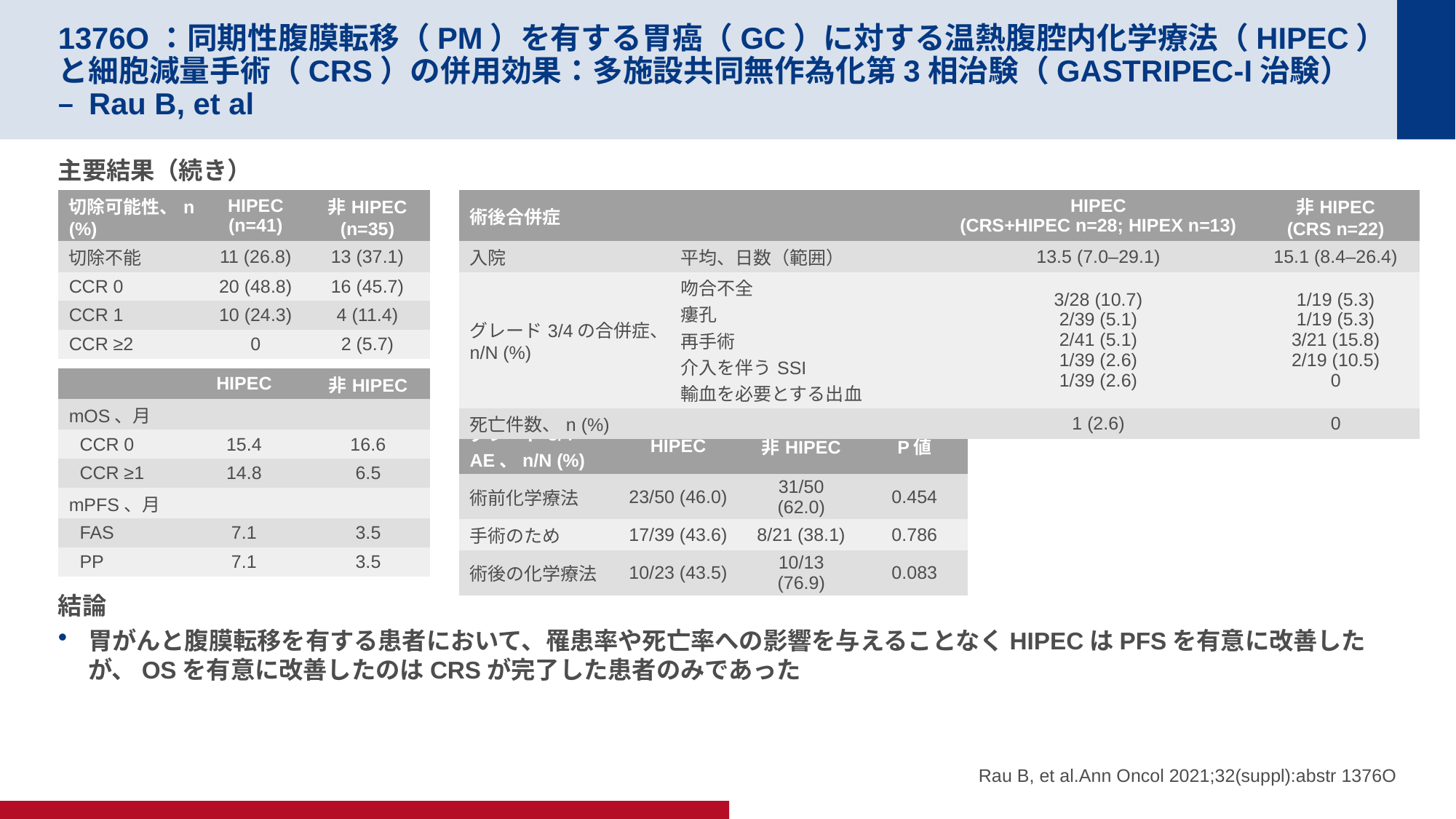

# 1376O：同期性腹膜転移（PM）を有する胃癌（GC）に対する温熱腹腔内化学療法（HIPEC）と細胞減量手術（CRS）の併用効果：多施設共同無作為化第3相治験（GASTRIPEC-I治験） – Rau B, et al
主要結果（続き）
結論
胃がんと腹膜転移を有する患者において、罹患率や死亡率への影響を与えることなくHIPECはPFSを有意に改善したが、OSを有意に改善したのはCRSが完了した患者のみであった
| 切除可能性、n (%) | HIPEC (n=41) | 非HIPEC (n=35) |
| --- | --- | --- |
| 切除不能 | 11 (26.8) | 13 (37.1) |
| CCR 0 | 20 (48.8) | 16 (45.7) |
| CCR 1 | 10 (24.3) | 4 (11.4) |
| CCR ≥2 | 0 | 2 (5.7) |
| 術後合併症 |  | HIPEC (CRS+HIPEC n=28; HIPEX n=13) | 非HIPEC (CRS n=22) |
| --- | --- | --- | --- |
| 入院 | 平均、日数（範囲） | 13.5 (7.0–29.1) | 15.1 (8.4–26.4) |
| グレード3/4の合併症、n/N (%) | 吻合不全 瘻孔 再手術 介入を伴うSSI 輸血を必要とする出血 | 3/28 (10.7) 2/39 (5.1) 2/41 (5.1) 1/39 (2.6) 1/39 (2.6) | 1/19 (5.3) 1/19 (5.3) 3/21 (15.8) 2/19 (10.5) 0 |
| 死亡件数、n (%) |  | 1 (2.6) | 0 |
|  | HIPEC | 非HIPEC |
| --- | --- | --- |
| mOS、月 |  |  |
| CCR 0 | 15.4 | 16.6 |
| CCR ≥1 | 14.8 | 6.5 |
| mPFS、月 |  |  |
| FAS | 7.1 | 3.5 |
| PP | 7.1 | 3.5 |
| グレード3/4 AE、n/N (%) | HIPEC | 非HIPEC | P値 |
| --- | --- | --- | --- |
| 術前化学療法 | 23/50 (46.0) | 31/50 (62.0) | 0.454 |
| 手術のため | 17/39 (43.6) | 8/21 (38.1) | 0.786 |
| 術後の化学療法 | 10/23 (43.5) | 10/13 (76.9) | 0.083 |
Rau B, et al.Ann Oncol 2021;32(suppl):abstr 1376O